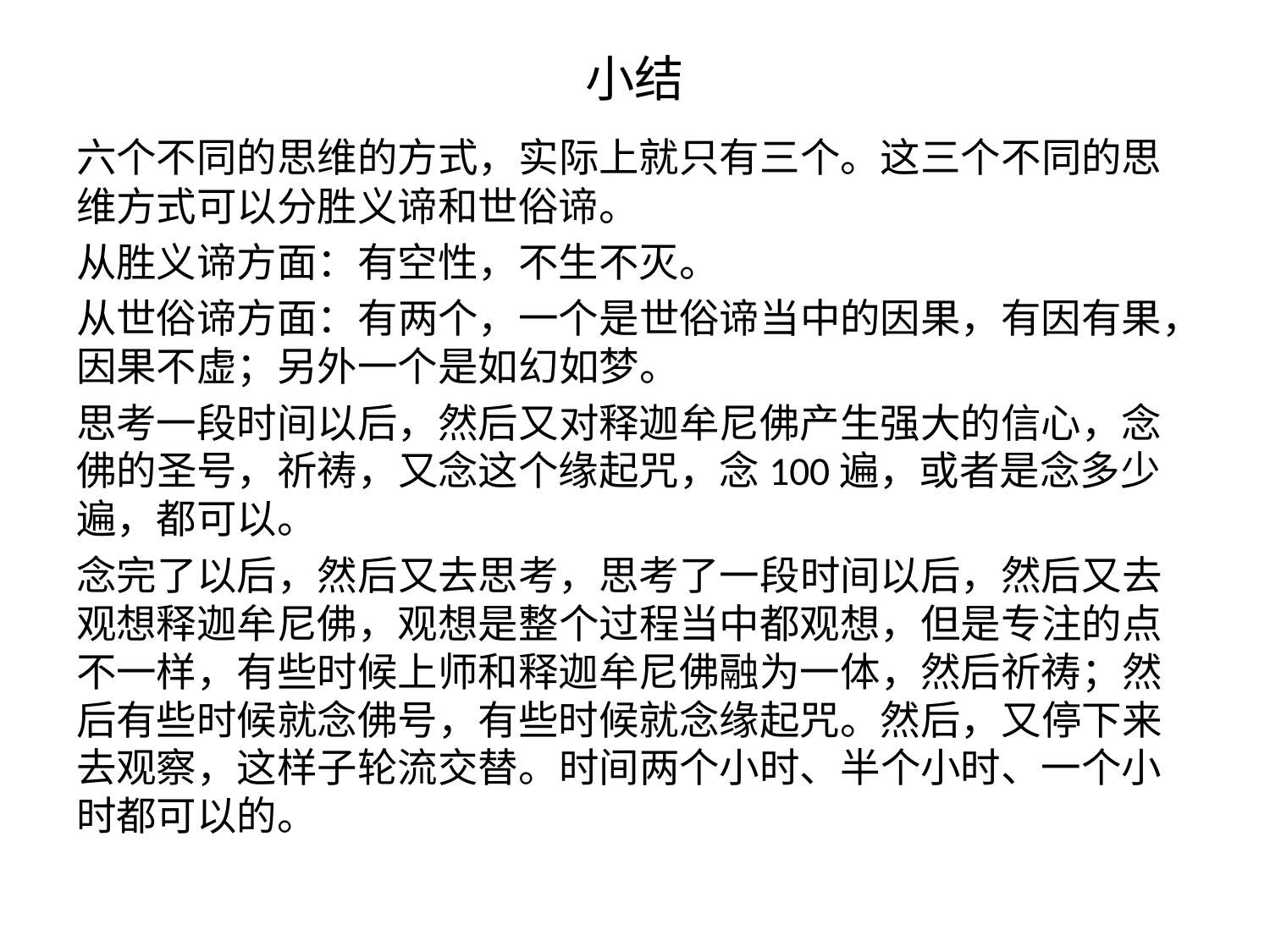

# 小结
六个不同的思维的方式，实际上就只有三个。这三个不同的思维方式可以分胜义谛和世俗谛。
从胜义谛方面：有空性，不生不灭。
从世俗谛方面：有两个，一个是世俗谛当中的因果，有因有果，因果不虚；另外一个是如幻如梦。
思考一段时间以后，然后又对释迦牟尼佛产生强大的信心，念佛的圣号，祈祷，又念这个缘起咒，念100遍，或者是念多少遍，都可以。
念完了以后，然后又去思考，思考了一段时间以后，然后又去观想释迦牟尼佛，观想是整个过程当中都观想，但是专注的点不一样，有些时候上师和释迦牟尼佛融为一体，然后祈祷；然后有些时候就念佛号，有些时候就念缘起咒。然后，又停下来去观察，这样子轮流交替。时间两个小时、半个小时、一个小时都可以的。